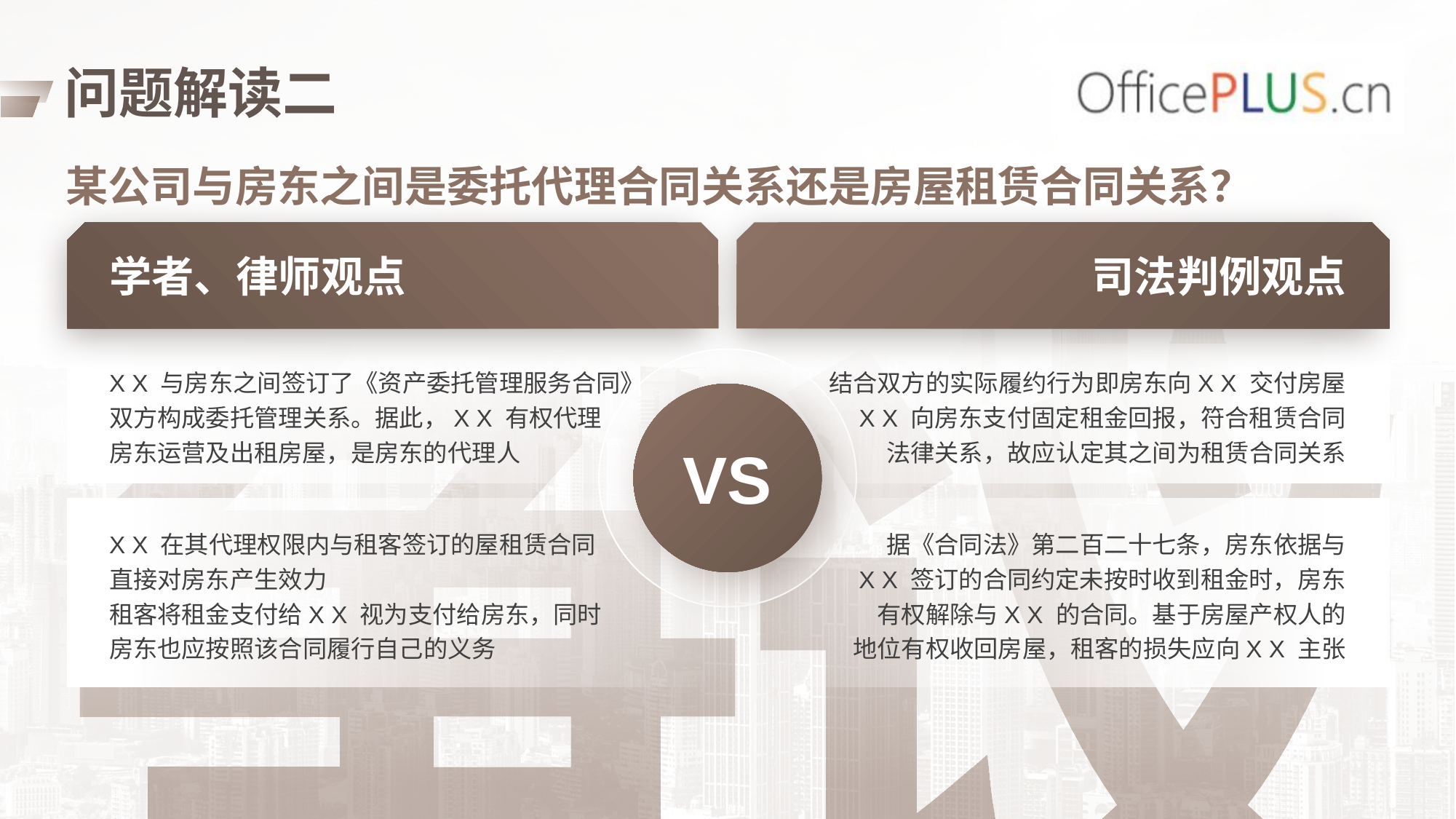

问题解读二
某公司与房东之间是委托代理合同关系还是房屋租赁合同关系？

学者、律师观点
司法判例观点

VS
X X 与房东之间签订了《资产委托管理服务合同》
双方构成委托管理关系。据此，X X 有权代理
房东运营及出租房屋，是房东的代理人
结合双方的实际履约行为即房东向X X 交付房屋
X X 向房东支付固定租金回报，符合租赁合同
法律关系，故应认定其之间为租赁合同关系

X X 在其代理权限内与租客签订的屋租赁合同直接对房东产生效力
租客将租金支付给X X 视为支付给房东，同时房东也应按照该合同履行自己的义务
据《合同法》第二百二十七条，房东依据与
X X 签订的合同约定未按时收到租金时，房东有权解除与X X 的合同。基于房屋产权人的
地位有权收回房屋，租客的损失应向X X 主张